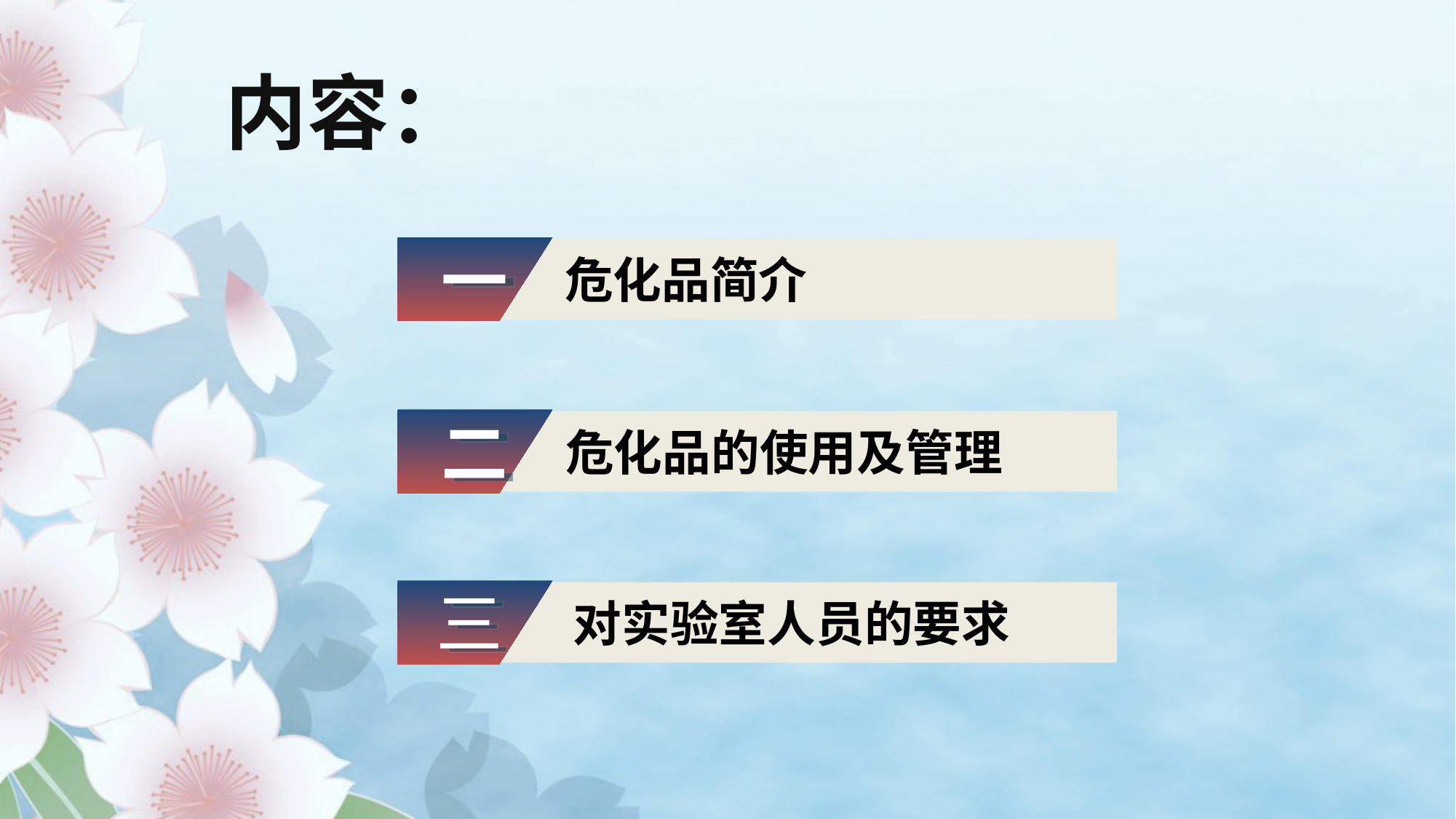

内容：
一

危化品简介
二

危化品的使用及管理
三

对实验室人员的要求